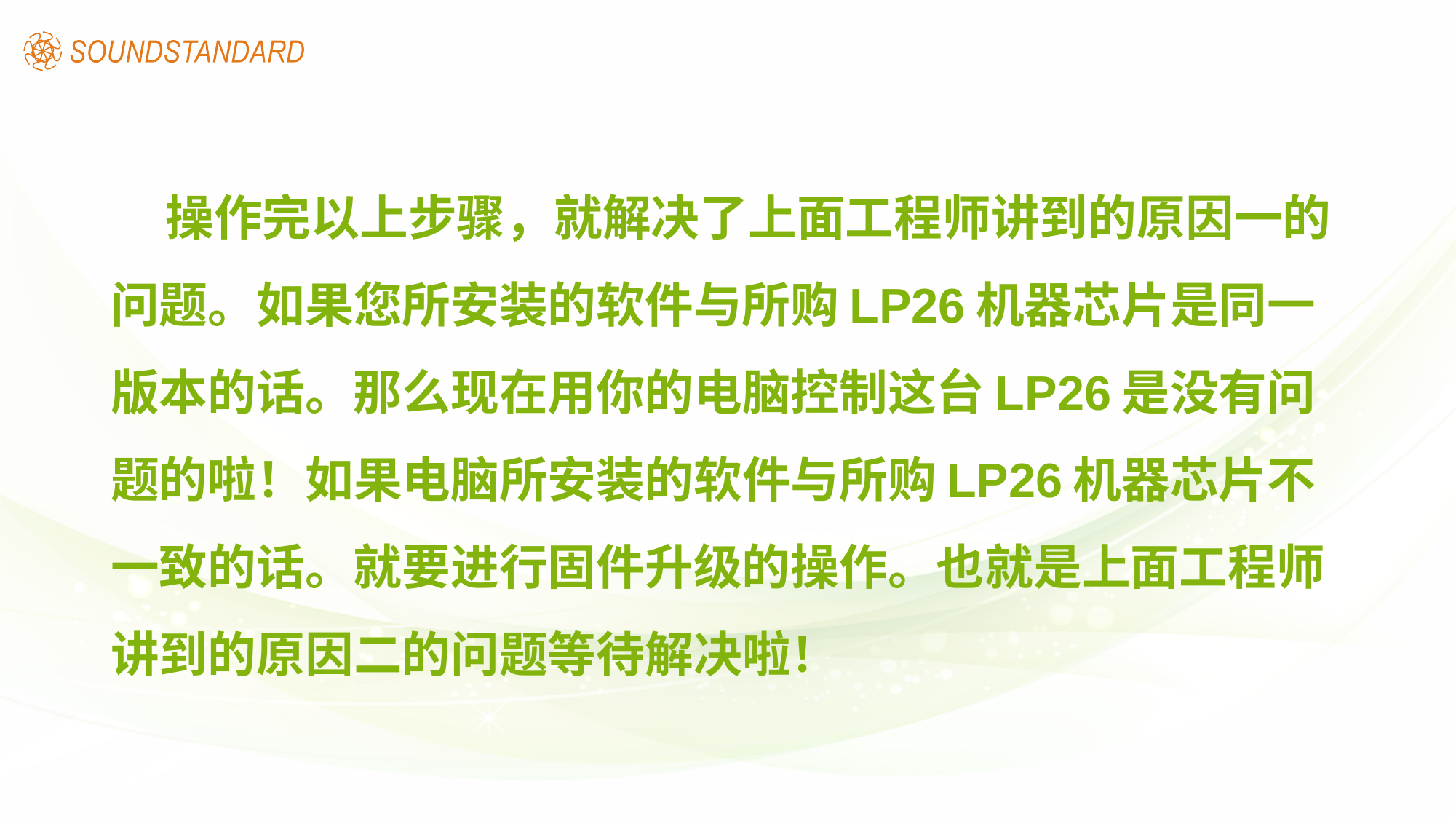

# 操作完以上步骤，就解决了上面工程师讲到的原因一的问题。如果您所安装的软件与所购LP26机器芯片是同一版本的话。那么现在用你的电脑控制这台LP26是没有问题的啦！如果电脑所安装的软件与所购LP26机器芯片不一致的话。就要进行固件升级的操作。也就是上面工程师讲到的原因二的问题等待解决啦！